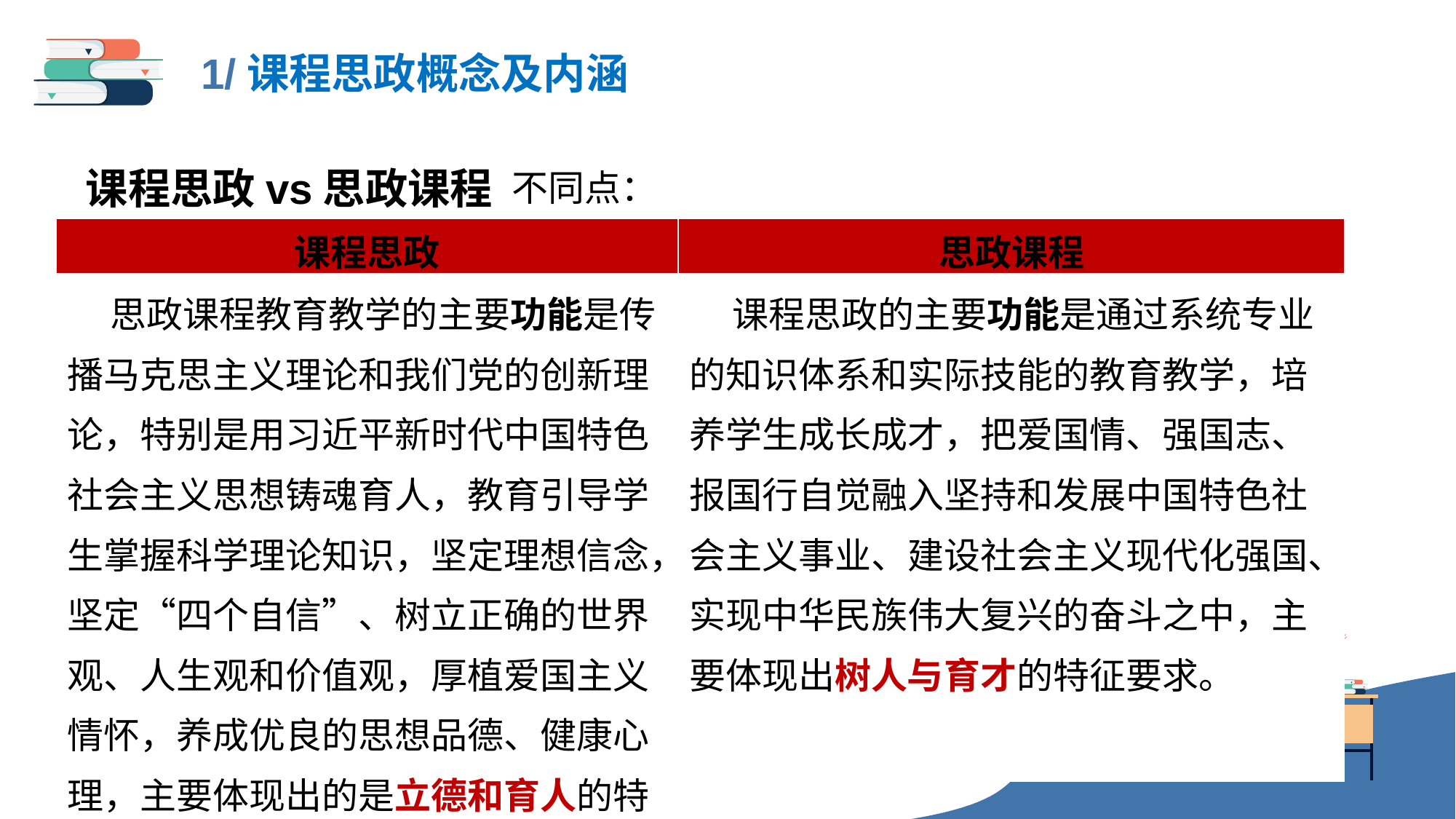

1/课程思政概念及内涵
课程思政vs思政课程
不同点：
| 课程思政 | 思政课程 |
| --- | --- |
| 思政课程教育教学的主要功能是传播马克思主义理论和我们党的创新理论，特别是用习近平新时代中国特色社会主义思想铸魂育人，教育引导学生掌握科学理论知识，坚定理想信念，坚定“四个自信”、树立正确的世界观、人生观和价值观，厚植爱国主义情怀，养成优良的思想品德、健康心理，主要体现出的是立德和育人的特征要求。 | 课程思政的主要功能是通过系统专业的知识体系和实际技能的教育教学，培养学生成长成才，把爱国情、强国志、报国行自觉融入坚持和发展中国特色社会主义事业、建设社会主义现代化强国、实现中华民族伟大复兴的奋斗之中，主要体现出树人与育才的特征要求。 |